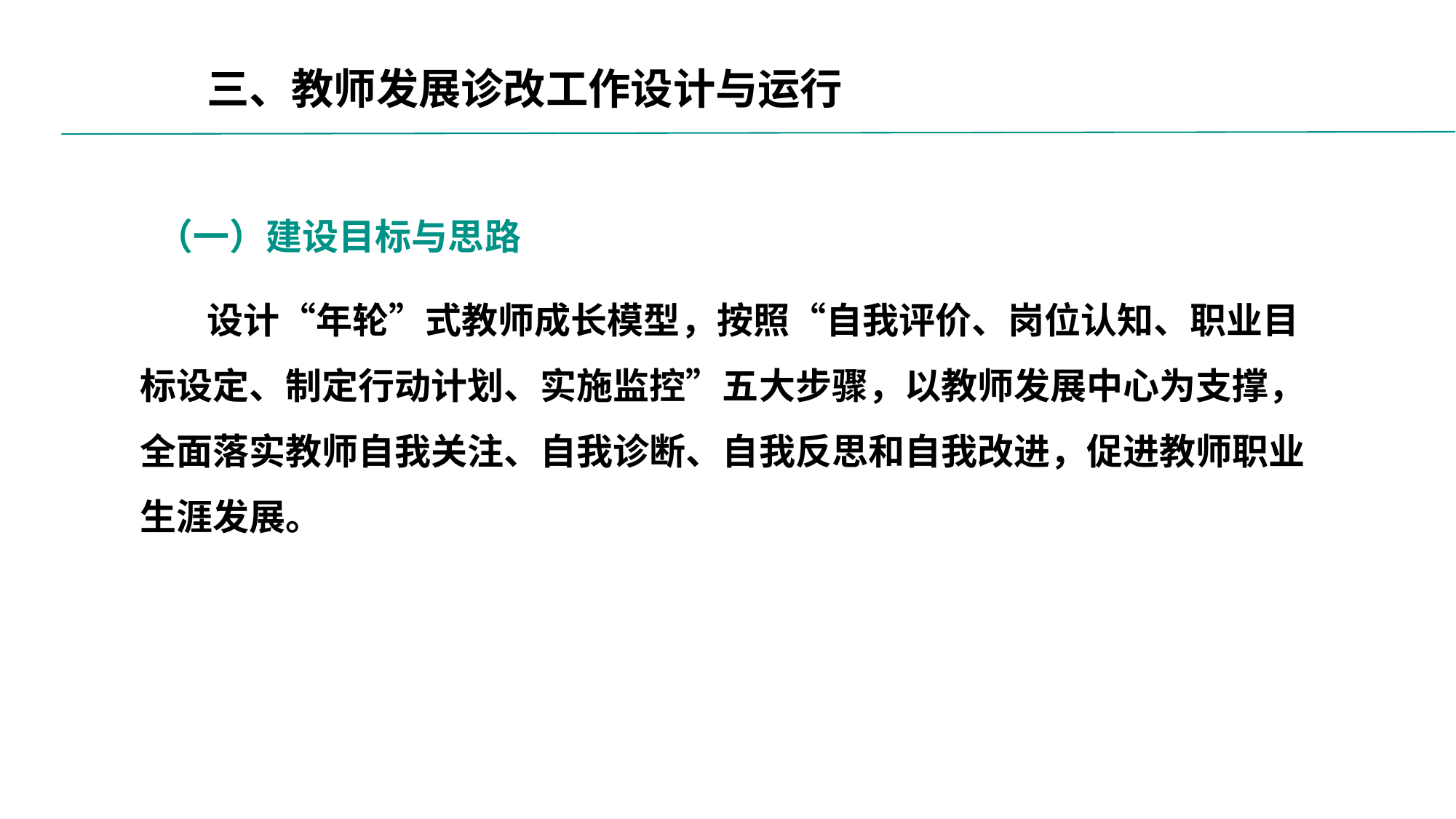

三、教师发展诊改工作设计与运行
 （一）建设目标与思路
       设计“年轮”式教师成长模型，按照“自我评价、岗位认知、职业目标设定、制定行动计划、实施监控”五大步骤，以教师发展中心为支撑，全面落实教师自我关注、自我诊断、自我反思和自我改进，促进教师职业生涯发展。